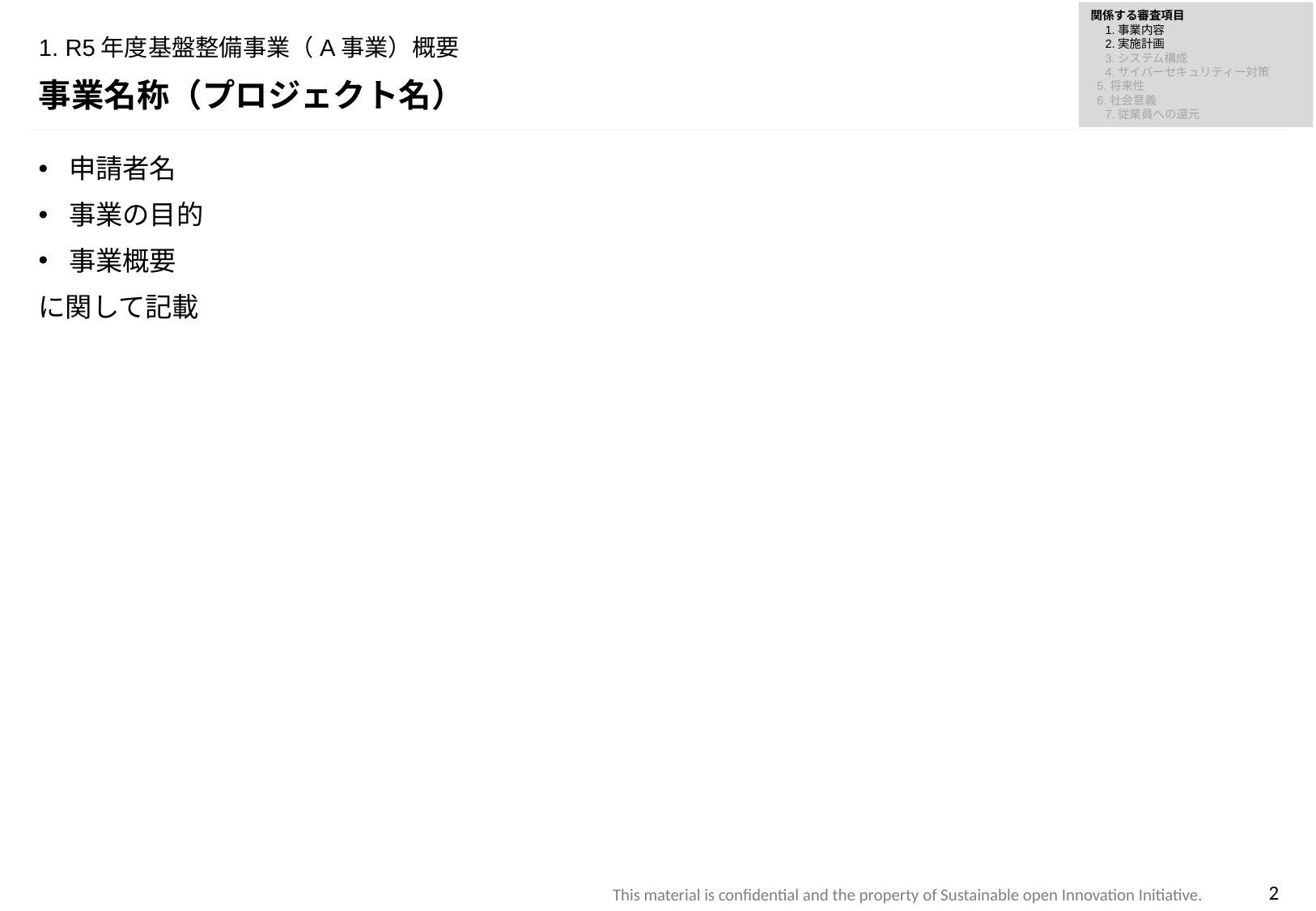

関係する審査項目
　1.事業内容
　2.実施計画
　3.システム構成
　4.サイバーセキュリティー対策
  5.将来性
  6.社会意義
　7.従業員への還元
# 1. R5年度基盤整備事業（A事業）概要
事業名称（プロジェクト名）
申請者名
事業の目的
事業概要
に関して記載